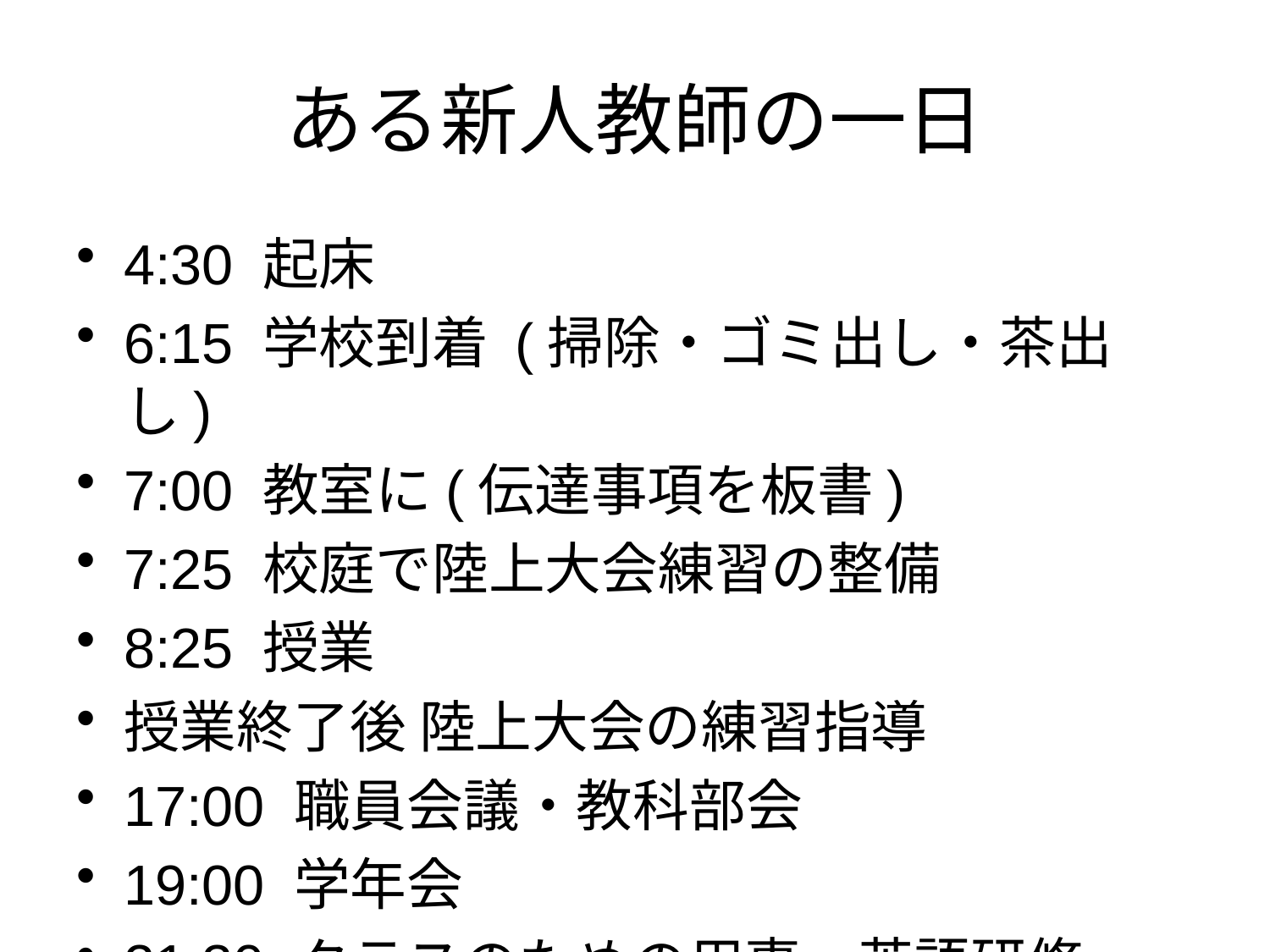

# ある新人教師の一日
4:30 起床
6:15 学校到着 (掃除・ゴミ出し・茶出し)
7:00 教室に(伝達事項を板書)
7:25 校庭で陸上大会練習の整備
8:25 授業
授業終了後 陸上大会の練習指導
17:00 職員会議・教科部会
19:00 学年会
21:30 クラスのための用事・英語研修・教材研究 23:30 下校